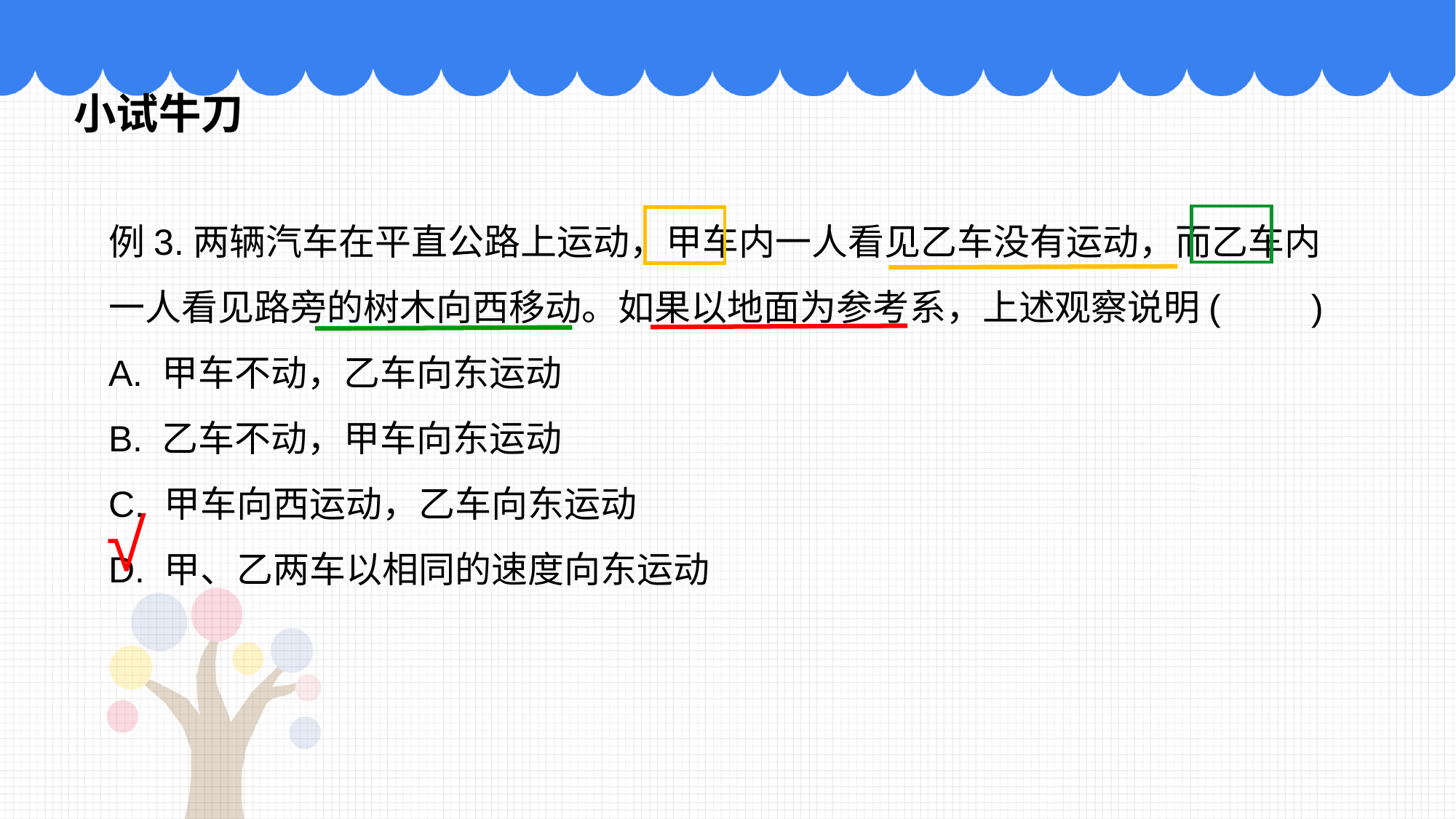

小试牛刀
例3.两辆汽车在平直公路上运动，甲车内一人看见乙车没有运动，而乙车内一人看见路旁的树木向西移动。如果以地面为参考系，上述观察说明(　　)
A. 甲车不动，乙车向东运动
B. 乙车不动，甲车向东运动
C. 甲车向西运动，乙车向东运动
D. 甲、乙两车以相同的速度向东运动

 √